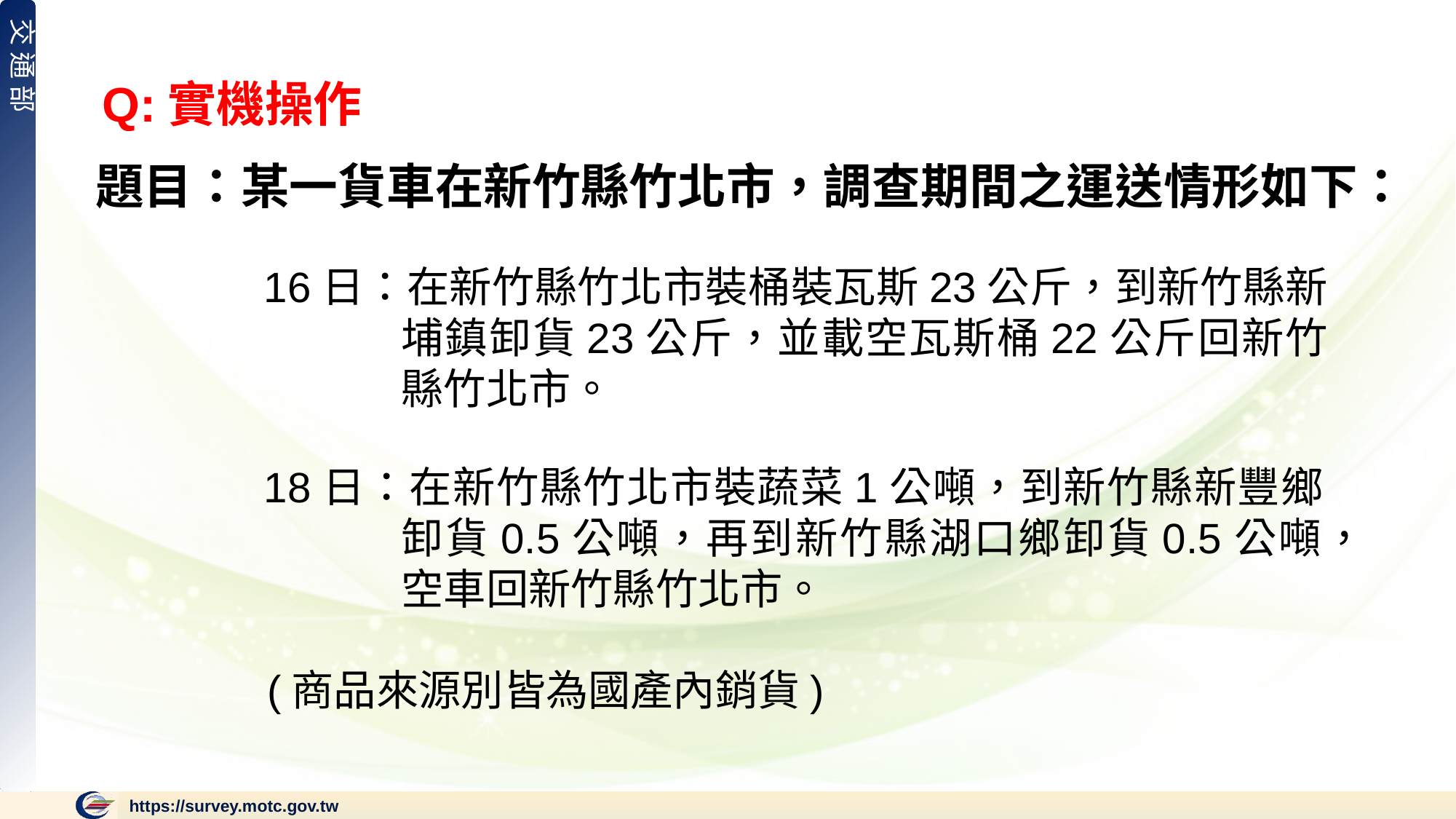

Q:實機操作
題目：某一貨車在新竹縣竹北市，調查期間之運送情形如下：
16日：在新竹縣竹北市裝桶裝瓦斯23公斤，到新竹縣新埔鎮卸貨23公斤，並載空瓦斯桶22公斤回新竹縣竹北市。
18日：在新竹縣竹北市裝蔬菜1公噸，到新竹縣新豐鄉卸貨0.5公噸，再到新竹縣湖口鄉卸貨0.5公噸，空車回新竹縣竹北市。
(商品來源別皆為國產內銷貨)
https://survey.motc.gov.tw
54